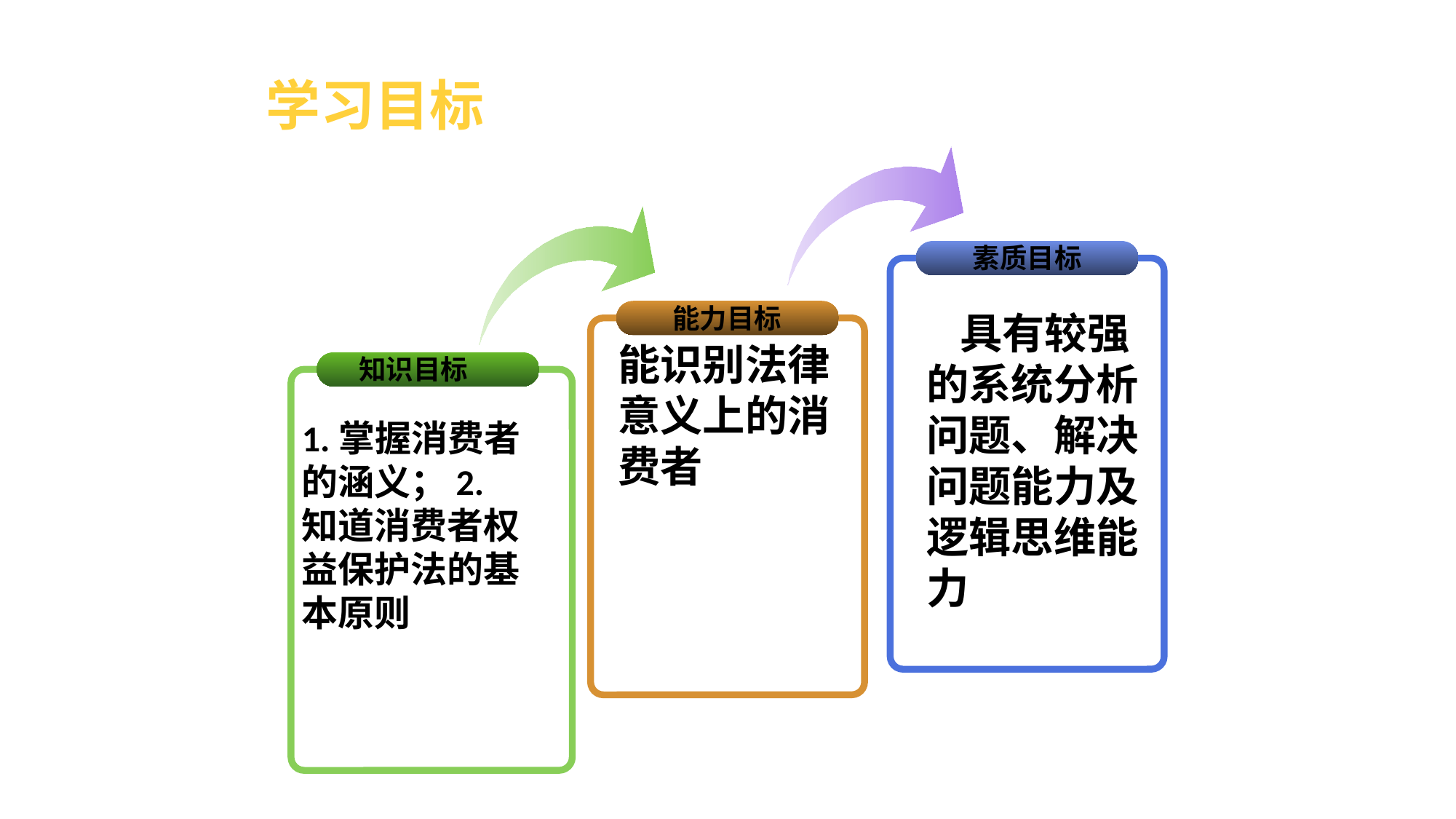

# 学习目标

素质目标

能力目标

   具有较强的系统分析问题、解决问题能力及逻辑思维能力

能识别法律意义上的消费者
知识目标

1.掌握消费者的涵义；2.知道消费者权益保护法的基本原则